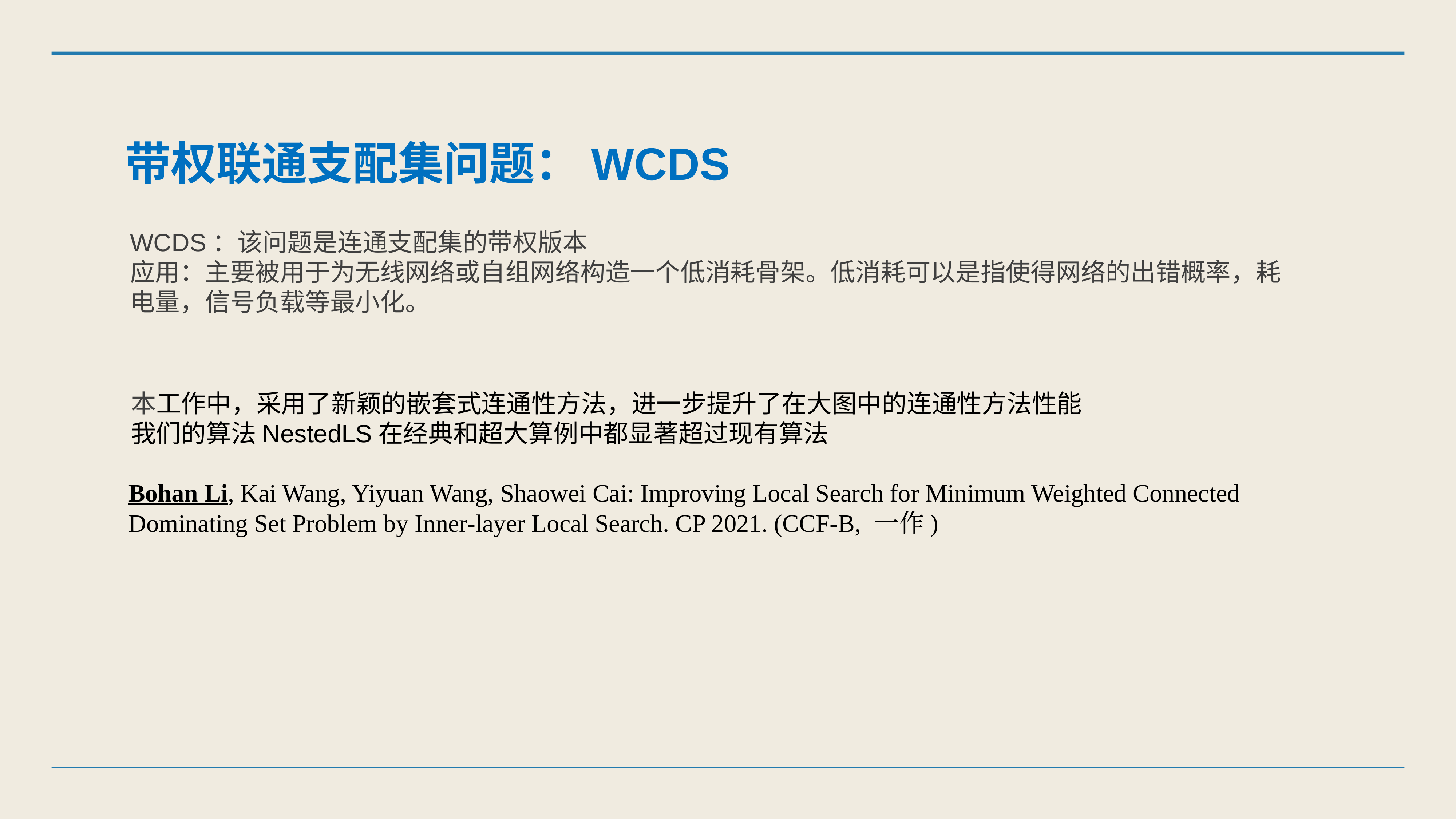

带权联通支配集问题：WCDS
WCDS：该问题是连通支配集的带权版本
应用：主要被用于为无线网络或自组网络构造一个低消耗骨架。低消耗可以是指使得网络的出错概率，耗电量，信号负载等最小化。
本工作中，采用了新颖的嵌套式连通性方法，进一步提升了在大图中的连通性方法性能
我们的算法NestedLS在经典和超大算例中都显著超过现有算法
Bohan Li, Kai Wang, Yiyuan Wang, Shaowei Cai: Improving Local Search for Minimum Weighted Connected Dominating Set Problem by Inner-layer Local Search. CP 2021. (CCF-B, 一作)